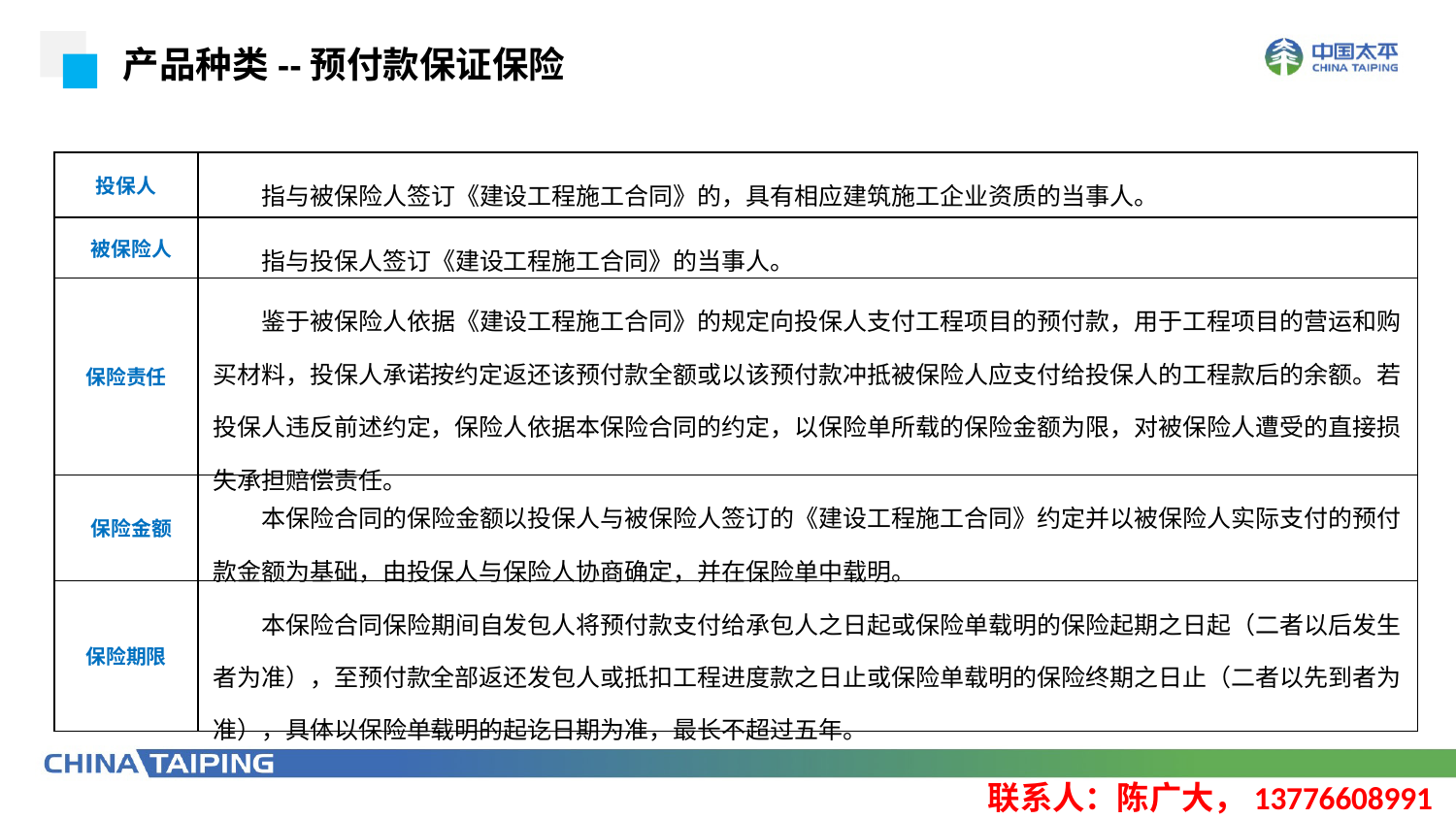

产品种类--预付款保证保险

| 投保人 | 指与被保险人签订《建设工程施工合同》的，具有相应建筑施工企业资质的当事人。 |
| --- | --- |
| 被保险人 | 指与投保人签订《建设工程施工合同》的当事人。 |
| 保险责任 | 鉴于被保险人依据《建设工程施工合同》的规定向投保人支付工程项目的预付款，用于工程项目的营运和购买材料，投保人承诺按约定返还该预付款全额或以该预付款冲抵被保险人应支付给投保人的工程款后的余额。若投保人违反前述约定，保险人依据本保险合同的约定，以保险单所载的保险金额为限，对被保险人遭受的直接损失承担赔偿责任。 |
| 保险金额 | 本保险合同的保险金额以投保人与被保险人签订的《建设工程施工合同》约定并以被保险人实际支付的预付款金额为基础，由投保人与保险人协商确定，并在保险单中载明。 |
| 保险期限 | 本保险合同保险期间自发包人将预付款支付给承包人之日起或保险单载明的保险起期之日起（二者以后发生者为准），至预付款全部返还发包人或抵扣工程进度款之日止或保险单载明的保险终期之日止（二者以先到者为准），具体以保险单载明的起讫日期为准，最长不超过五年。 |
联系人：陈广大，13776608991